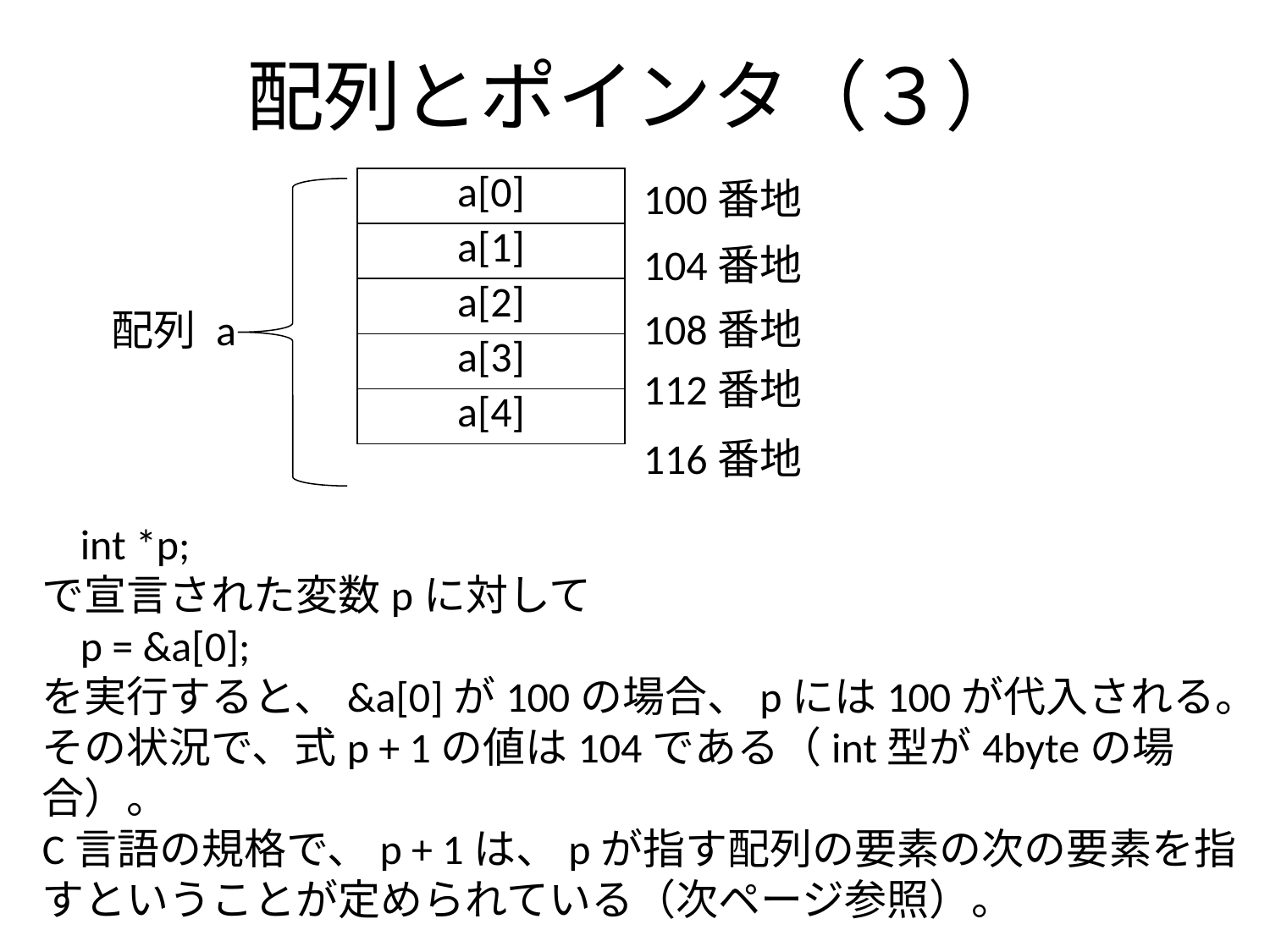

# 配列とポインタ（３）
100番地
| a[0] |
| --- |
| a[1] |
| a[2] |
| a[3] |
| a[4] |

104番地
108番地
配列 a
112番地
116番地
    int *p;
で宣言された変数pに対して
    p = &a[0];
を実行すると、&a[0]が100の場合、pには100が代入される。その状況で、式p + 1の値は104である（int型が4byteの場合）。
C言語の規格で、p + 1は、pが指す配列の要素の次の要素を指すということが定められている（次ページ参照）。